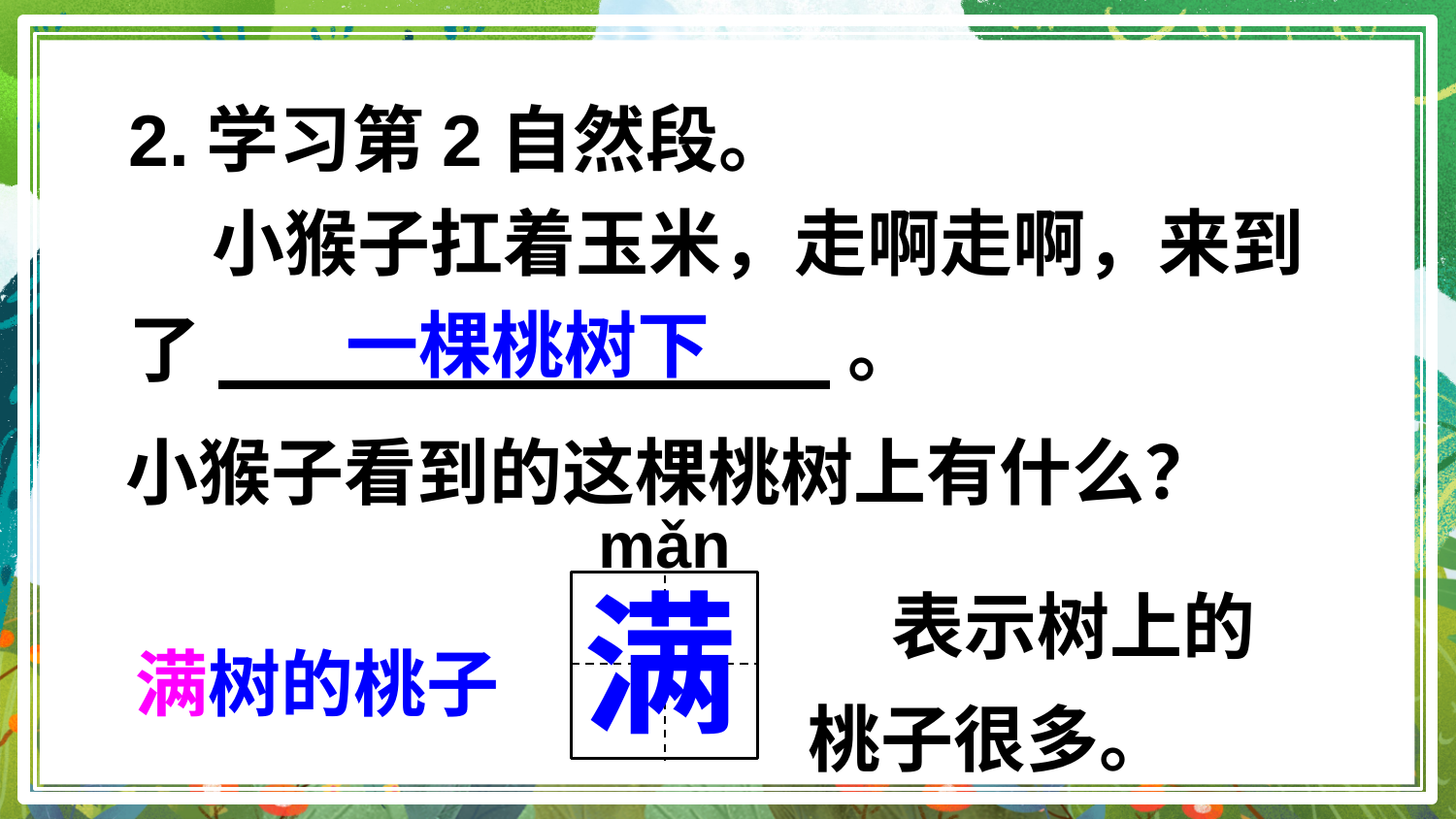

2.学习第2自然段。
    小猴子扛着玉米，走啊走啊，来到了______________。
一棵桃树下
    小猴子看到的这棵桃树上有什么？
mǎn
    表示树上的桃子很多。
满

满树的桃子